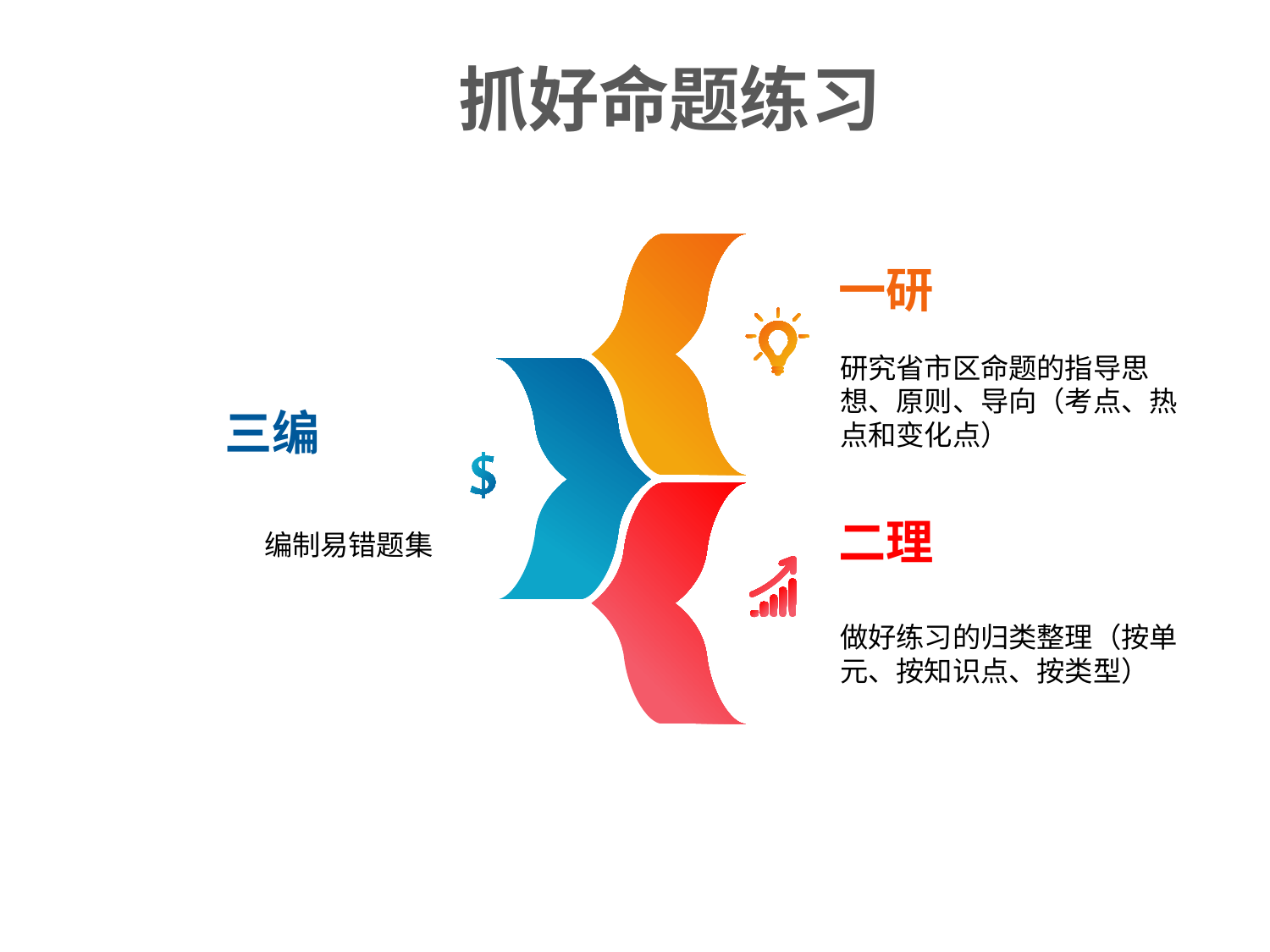

抓好命题练习
一研

研究省市区命题的指导思想、原则、导向（考点、热点和变化点）

三编

二理
编制易错题集

做好练习的归类整理（按单元、按知识点、按类型）